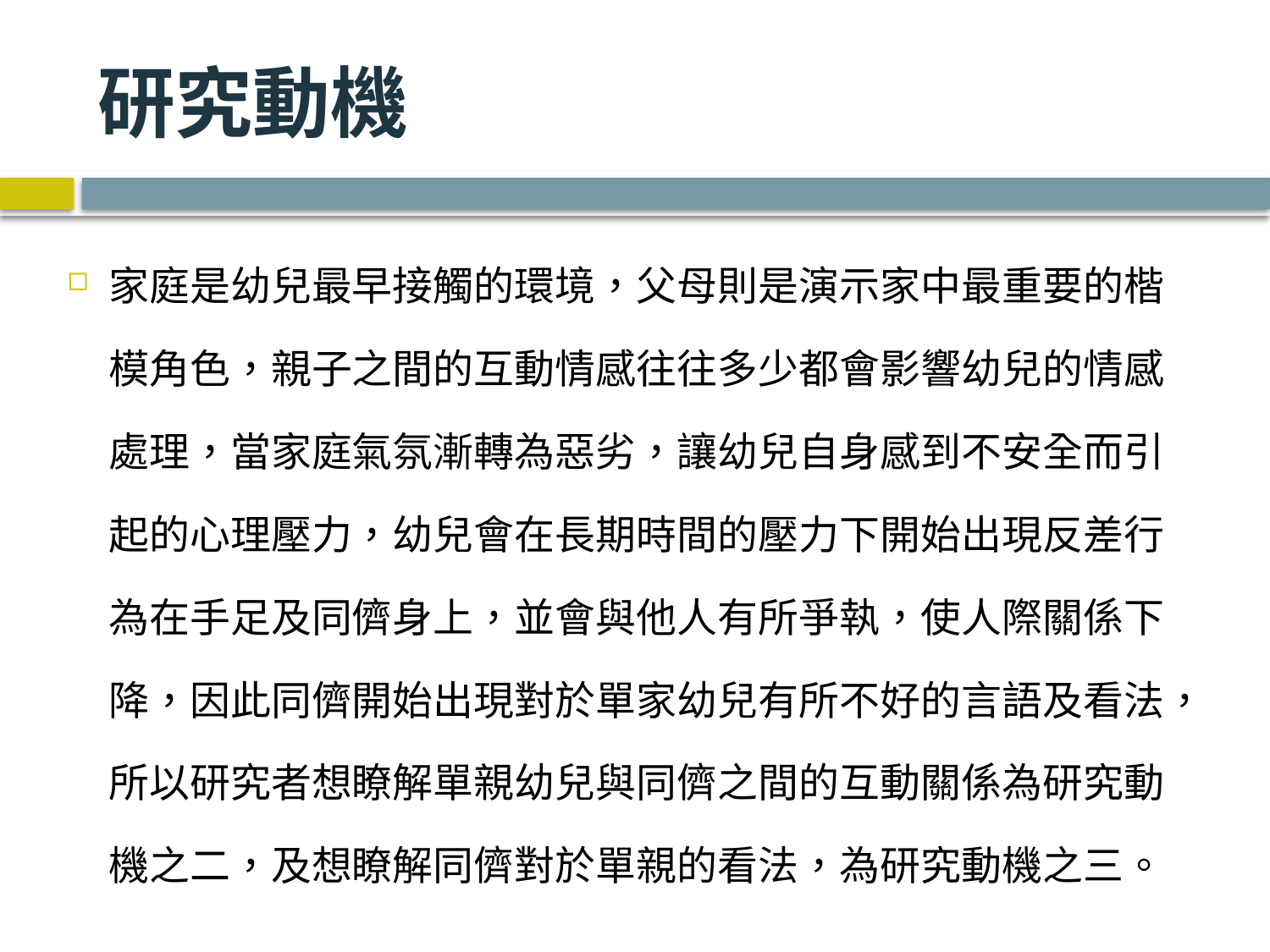

# 研究動機
家庭是幼兒最早接觸的環境，父母則是演示家中最重要的楷模角色，親子之間的互動情感往往多少都會影響幼兒的情感處理，當家庭氣氛漸轉為惡劣，讓幼兒自身感到不安全而引起的心理壓力，幼兒會在長期時間的壓力下開始出現反差行為在手足及同儕身上，並會與他人有所爭執，使人際關係下降，因此同儕開始出現對於單家幼兒有所不好的言語及看法，所以研究者想瞭解單親幼兒與同儕之間的互動關係為研究動機之二，及想瞭解同儕對於單親的看法，為研究動機之三。